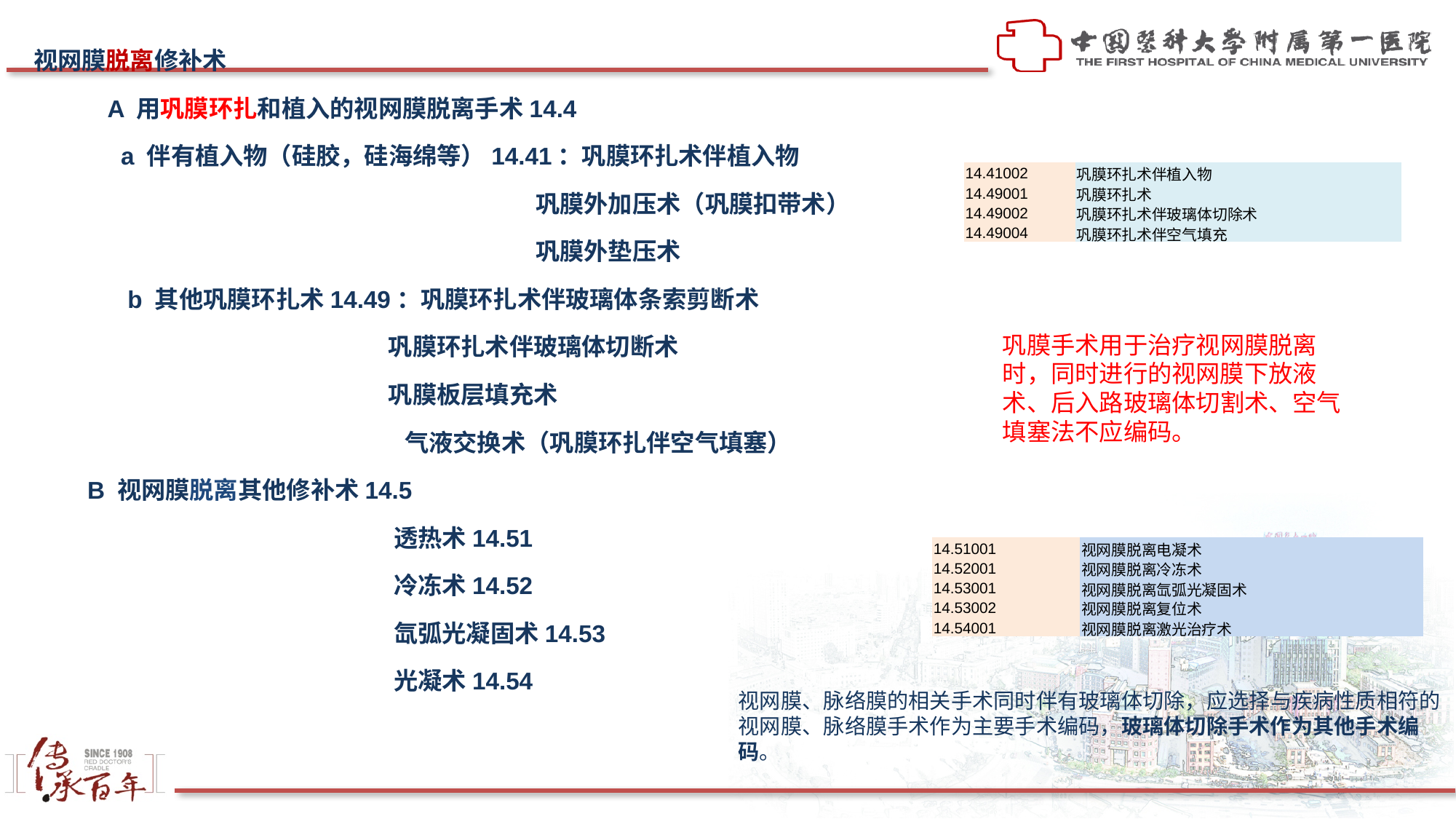

视网膜脱离修补术
           A 用巩膜环扎和植入的视网膜脱离手术14.4
             a 伴有植入物（硅胶，硅海绵等）14.41：巩膜环扎术伴植入物
                                                                                           巩膜外加压术（巩膜扣带术）
                                                                                           巩膜外垫压术
              b 其他巩膜环扎术14.49：巩膜环扎术伴玻璃体条索剪断术
                                                                巩膜环扎术伴玻璃体切断术
                                                                巩膜板层填充术
                                                                   气液交换术（巩膜环扎伴空气填塞）
        B 视网膜脱离其他修补术14.5
                                                                 透热术14.51
                                                                 冷冻术14.52
                                                                 氙弧光凝固术14.53
                                                                 光凝术14.54

| 14.41002 | 巩膜环扎术伴植入物 |
| --- | --- |
| 14.49001 | 巩膜环扎术 |
| 14.49002 | 巩膜环扎术伴玻璃体切除术 |
| 14.49004 | 巩膜环扎术伴空气填充 |
巩膜手术用于治疗视网膜脱离时，同时进行的视网膜下放液术、后入路玻璃体切割术、空气填塞法不应编码。
| 14.51001 | 视网膜脱离电凝术 |
| --- | --- |
| 14.52001 | 视网膜脱离冷冻术 |
| 14.53001 | 视网膜脱离氙弧光凝固术 |
| 14.53002 | 视网膜脱离复位术 |
| 14.54001 | 视网膜脱离激光治疗术 |
视网膜、脉络膜的相关手术同时伴有玻璃体切除，应选择与疾病性质相符的视网膜、脉络膜手术作为主要手术编码，玻璃体切除手术作为其他手术编码。